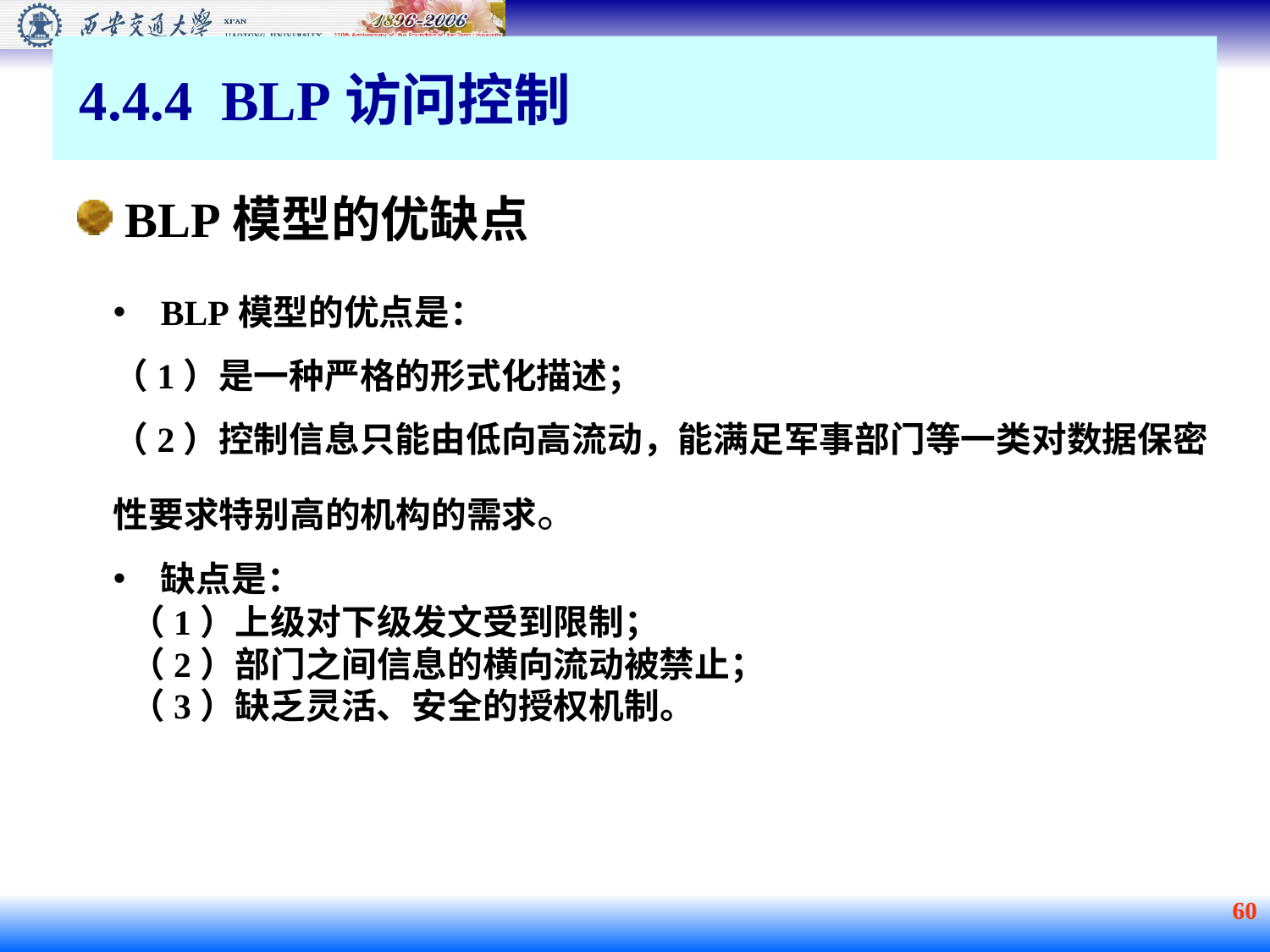

4.4.4  BLP访问控制
BLP模型的优缺点
BLP模型的优点是：
（1）是一种严格的形式化描述；
（2）控制信息只能由低向高流动，能满足军事部门等一类对数据保密性要求特别高的机构的需求。
缺点是：
   （1）上级对下级发文受到限制；
   （2）部门之间信息的横向流动被禁止；
   （3）缺乏灵活、安全的授权机制。
 60